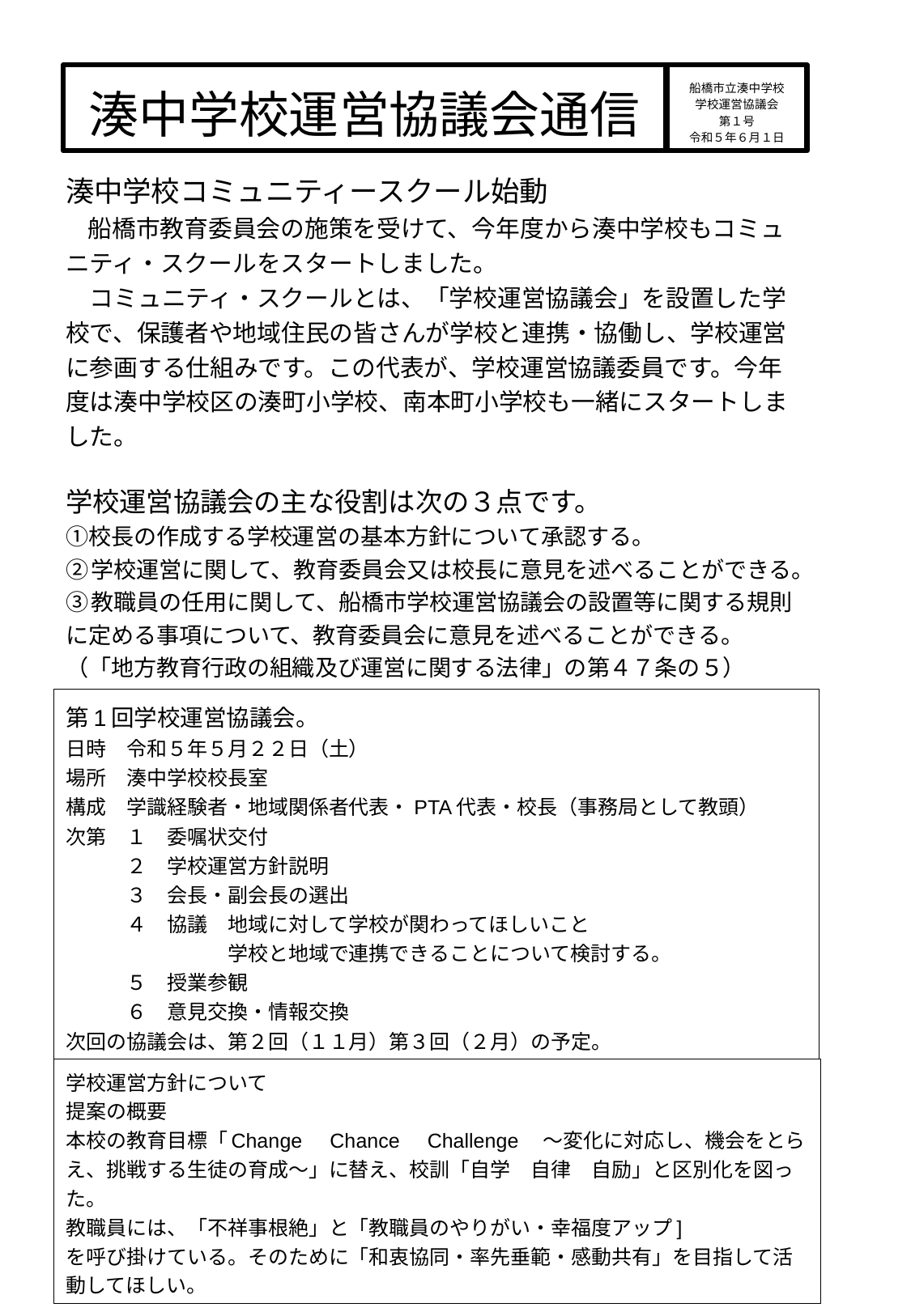

湊中学校運営協議会通信
船橋市立湊中学校
学校運営協議会
第１号
令和５年６月１日
湊中学校コミュニティースクール始動
　船橋市教育委員会の施策を受けて、今年度から湊中学校もコミュニティ・スクールをスタートしました。
　コミュニティ・スクールとは、「学校運営協議会」を設置した学校で、保護者や地域住民の皆さんが学校と連携・協働し、学校運営に参画する仕組みです。この代表が、学校運営協議委員です。今年度は湊中学校区の湊町小学校、南本町小学校も一緒にスタートしました。
学校運営協議会の主な役割は次の３点です。
①校長の作成する学校運営の基本方針について承認する。
②学校運営に関して、教育委員会又は校長に意見を述べることができる。
③教職員の任用に関して、船橋市学校運営協議会の設置等に関する規則に定める事項について、教育委員会に意見を述べることができる。
（「地方教育行政の組織及び運営に関する法律」の第４７条の５）
第1回学校運営協議会。
日時　令和５年５月２２日（土）
場所　湊中学校校長室
構成　学識経験者・地域関係者代表・PTA代表・校長（事務局として教頭）
次第　１　委嘱状交付
　　　２　学校運営方針説明
　　　３　会長・副会長の選出
　　　４　協議　地域に対して学校が関わってほしいこと
　　　　　　　　学校と地域で連携できることについて検討する。
　　　５　授業参観
　　　６　意見交換・情報交換
次回の協議会は、第２回（１１月）第３回（２月）の予定。
学校運営方針について
提案の概要
本校の教育目標「Change　Chance　Challenge　～変化に対応し、機会をとらえ、挑戦する生徒の育成～」に替え、校訓「自学　自律　自励」と区別化を図った。
教職員には、「不祥事根絶」と「教職員のやりがい・幸福度アップ]
を呼び掛けている。そのために「和衷協同・率先垂範・感動共有」を目指して活動してほしい。